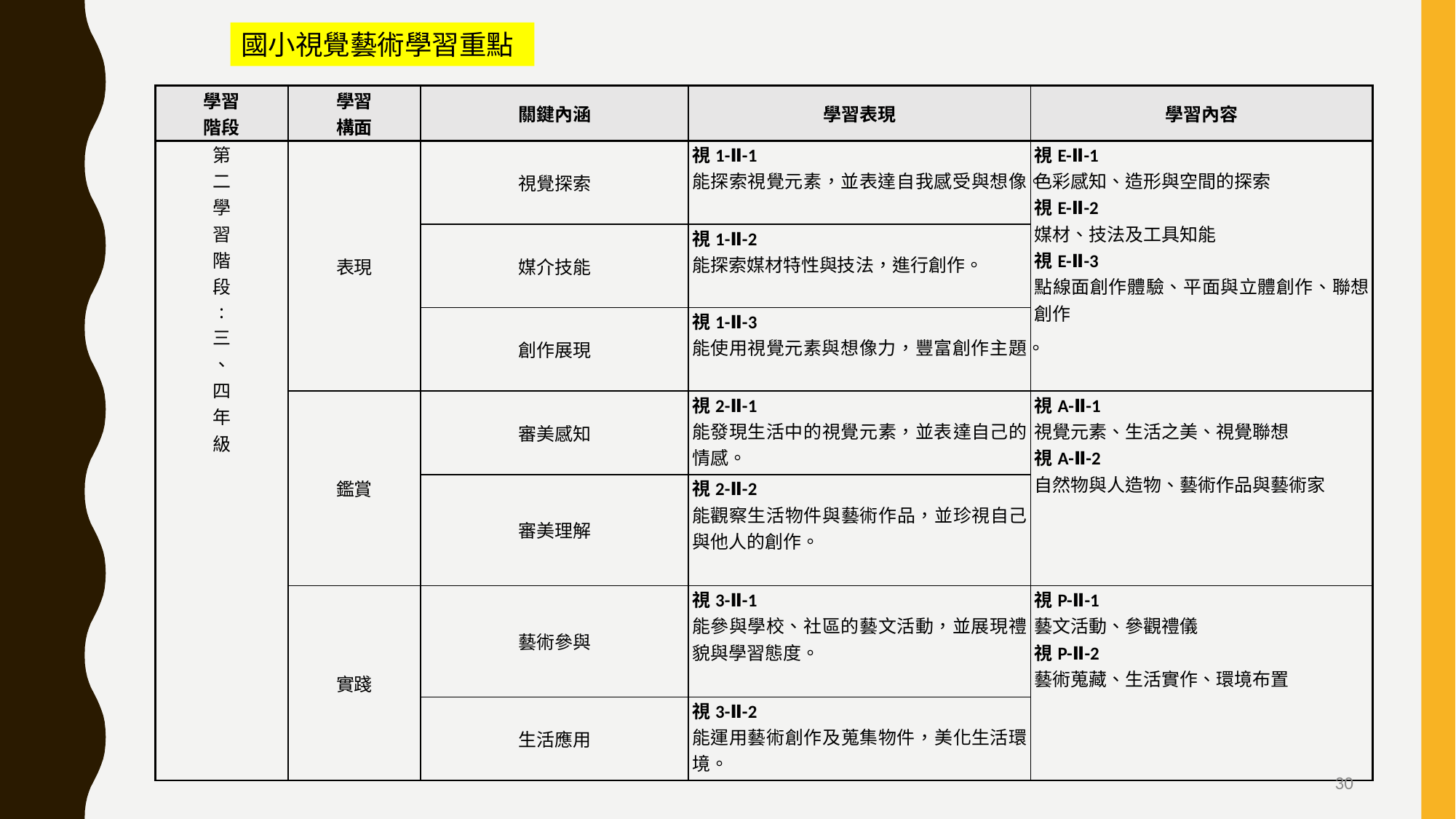

國小視覺藝術學習重點
| 學習 階段 | 學習 構面 | 關鍵內涵 | 學習表現 | 學習內容 |
| --- | --- | --- | --- | --- |
| 第 二 學 習 階 段 : 三 、 四 年 級 | 表現 | 視覺探索 | 視1-Ⅱ-1 能探索視覺元素，並表達自我感受與想像。 | 視E-Ⅱ-1 色彩感知、造形與空間的探索 視E-Ⅱ-2 媒材、技法及工具知能 視E-Ⅱ-3 點線面創作體驗、平面與立體創作、聯想創作 |
|  |  | 媒介技能 | 視1-Ⅱ-2 能探索媒材特性與技法，進行創作。 |  |
|  |  | 創作展現 | 視1-Ⅱ-3 能使用視覺元素與想像力，豐富創作主題。 |  |
|  | 鑑賞 | 審美感知 | 視2-Ⅱ-1 能發現生活中的視覺元素，並表達自己的情感。 | 視A-Ⅱ-1 視覺元素、生活之美、視覺聯想 視A-Ⅱ-2 自然物與人造物、藝術作品與藝術家 |
|  |  | 審美理解 | 視2-Ⅱ-2 能觀察生活物件與藝術作品，並珍視自己與他人的創作。 |  |
|  | 實踐 | 藝術參與 | 視3-Ⅱ-1 能參與學校、社區的藝文活動，並展現禮貌與學習態度。 | 視P-Ⅱ-1 藝文活動、參觀禮儀 視P-Ⅱ-2 藝術蒐藏、生活實作、環境布置 |
|  |  | 生活應用 | 視3-Ⅱ-2 能運用藝術創作及蒐集物件，美化生活環境。 |  |
30